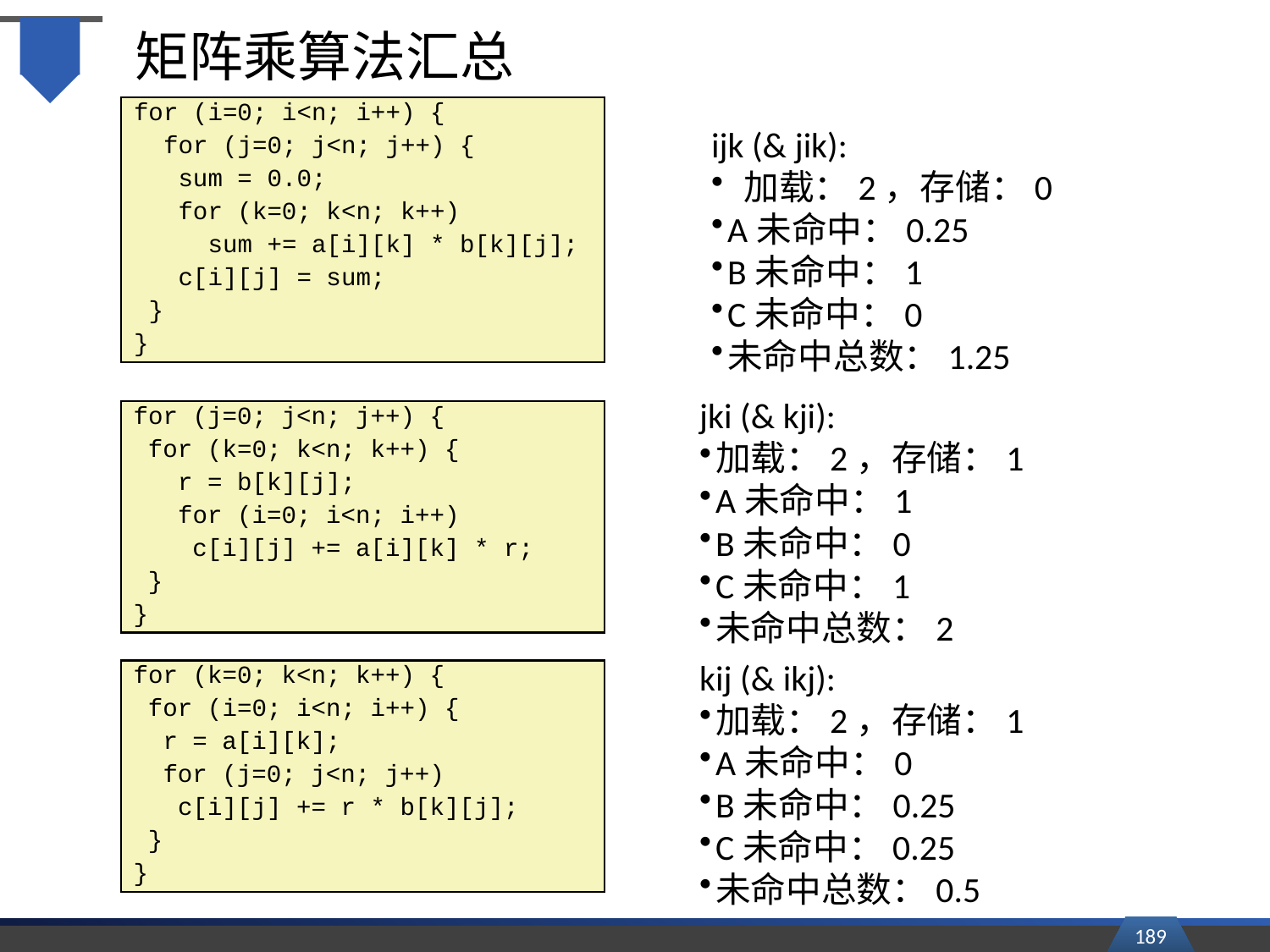

# 矩阵乘算法汇总
for (i=0; i<n; i++) {
  for (j=0; j<n; j++) {
   sum = 0.0;
   for (k=0; k<n; k++)
     sum += a[i][k] * b[k][j];
   c[i][j] = sum;
 }
}
ijk (& jik):
 加载：2，存储：0
A未命中：0.25
B未命中：1
C未命中：0
未命中总数：1.25
jki (& kji):
加载：2，存储：1
A未命中：1
B未命中：0
C未命中：1
未命中总数：2
for (j=0; j<n; j++) {
 for (k=0; k<n; k++) {
   r = b[k][j];
   for (i=0; i<n; i++)
    c[i][j] += a[i][k] * r;
 }
}
kij (& ikj):
加载：2，存储：1
A未命中：0
B未命中：0.25
C未命中：0.25
未命中总数：0.5
for (k=0; k<n; k++) {
 for (i=0; i<n; i++) {
  r = a[i][k];
  for (j=0; j<n; j++)
   c[i][j] += r * b[k][j];
 }
}
189